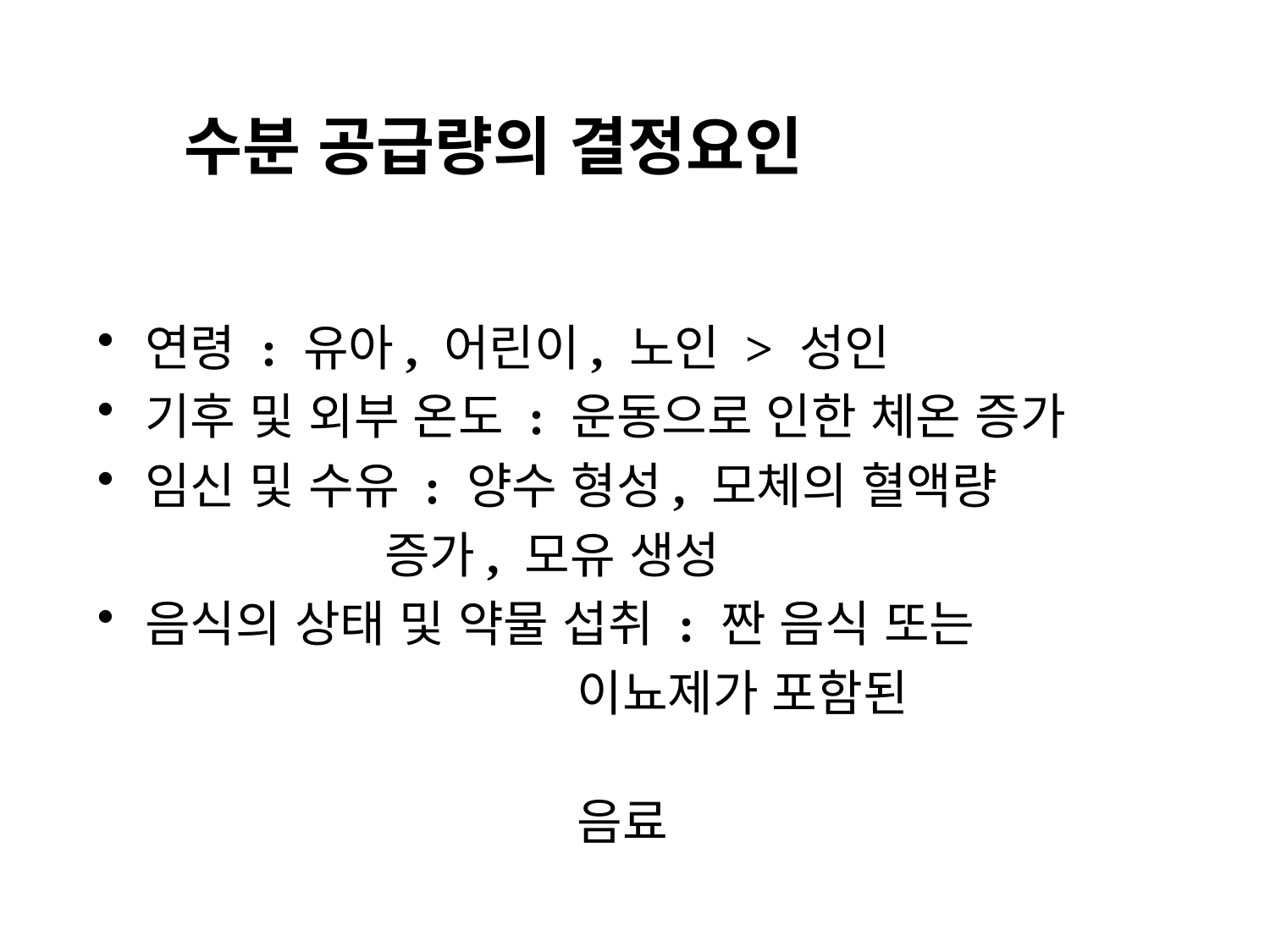

수분 공급량의 결정요인
연령 : 유아, 어린이, 노인 > 성인
기후 및 외부 온도 : 운동으로 인한 체온 증가
임신 및 수유 : 양수 형성, 모체의 혈액량
                    증가, 모유 생성
음식의 상태 및 약물 섭취 : 짠 음식 또는
                                  이뇨제가 포함된
                                  음료